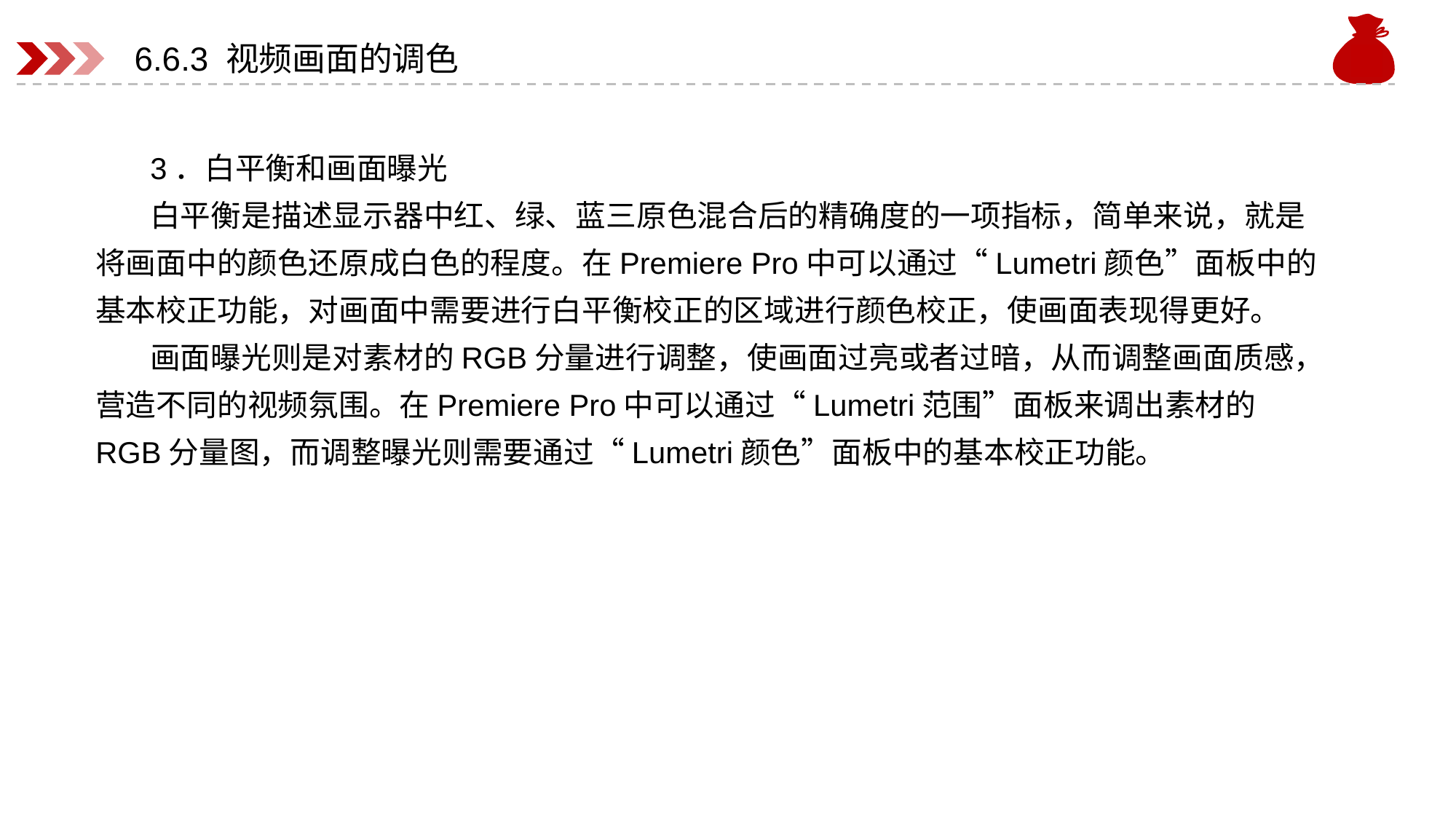

# 6.6.3 视频画面的调色
92
3．白平衡和画面曝光
白平衡是描述显示器中红、绿、蓝三原色混合后的精确度的一项指标，简单来说，就是将画面中的颜色还原成白色的程度。在Premiere Pro中可以通过“Lumetri颜色”面板中的基本校正功能，对画面中需要进行白平衡校正的区域进行颜色校正，使画面表现得更好。
画面曝光则是对素材的RGB分量进行调整，使画面过亮或者过暗，从而调整画面质感，营造不同的视频氛围。在Premiere Pro中可以通过“Lumetri范围”面板来调出素材的RGB分量图，而调整曝光则需要通过“Lumetri颜色”面板中的基本校正功能。